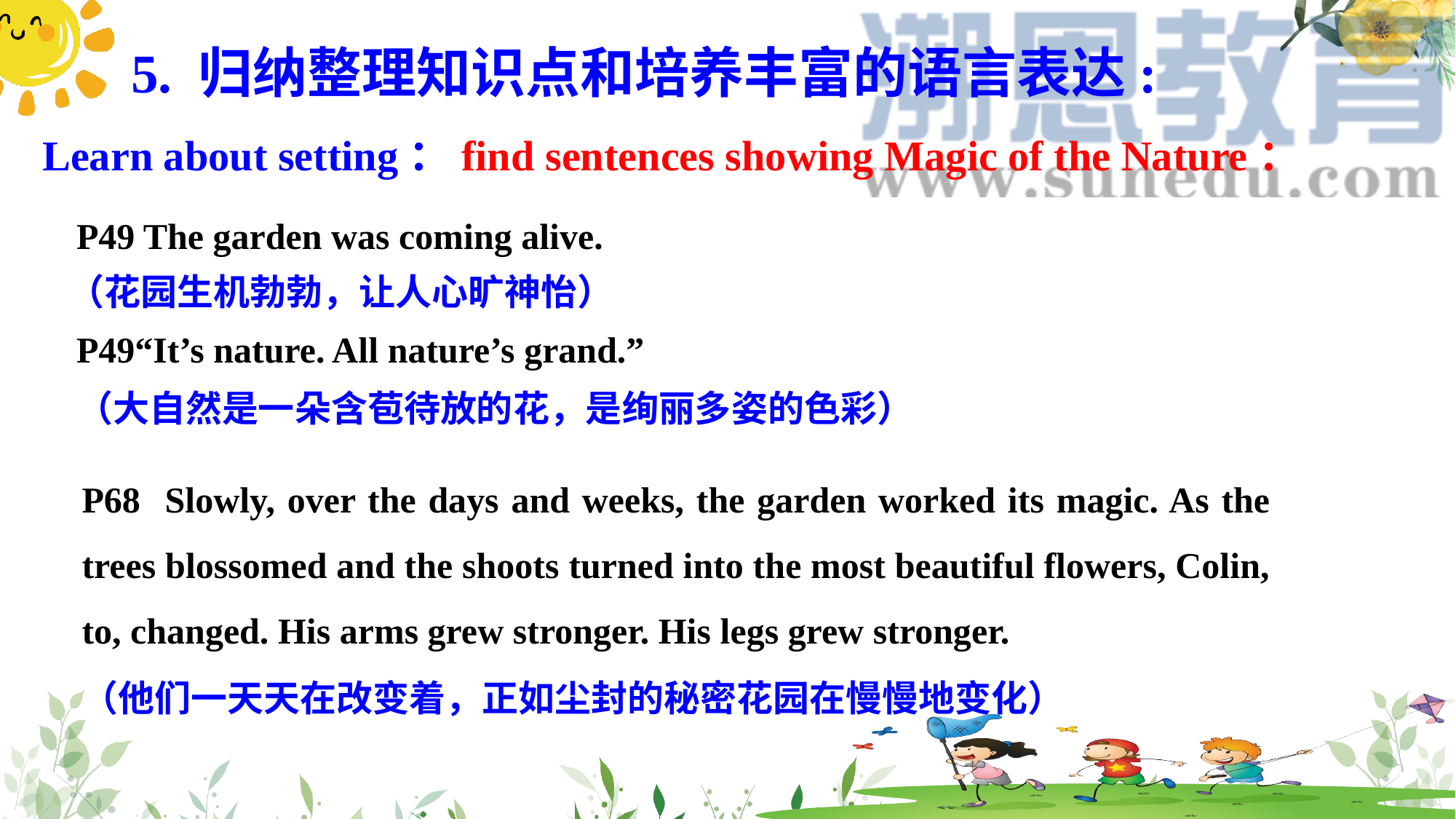

5. 归纳整理知识点和培养丰富的语言表达:
Learn about setting：find sentences showing Magic of the Nature：
P49 The garden was coming alive.
（花园生机勃勃，让人心旷神怡）
P49“It’s nature. All nature’s grand.”
（大自然是一朵含苞待放的花，是绚丽多姿的色彩）
P68  Slowly, over the days and weeks, the garden worked its magic. As the trees blossomed and the shoots turned into the most beautiful flowers, Colin, to, changed. His arms grew stronger. His legs grew stronger.
（他们一天天在改变着，正如尘封的秘密花园在慢慢地变化）